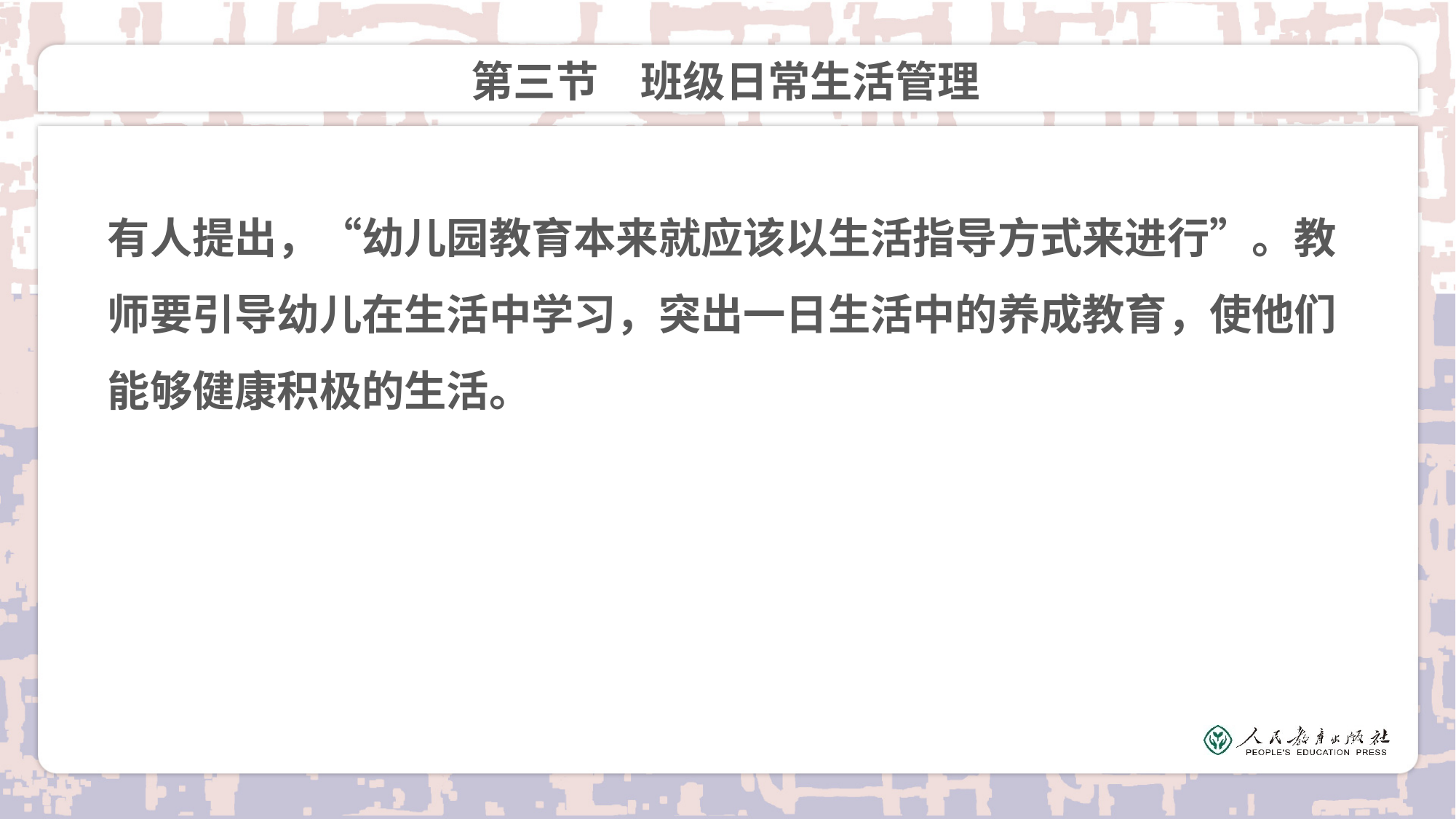

# 第三节　班级日常生活管理
有人提出，“幼儿园教育本来就应该以生活指导方式来进行”。教师要引导幼儿在生活中学习，突出一日生活中的养成教育，使他们能够健康积极的生活。